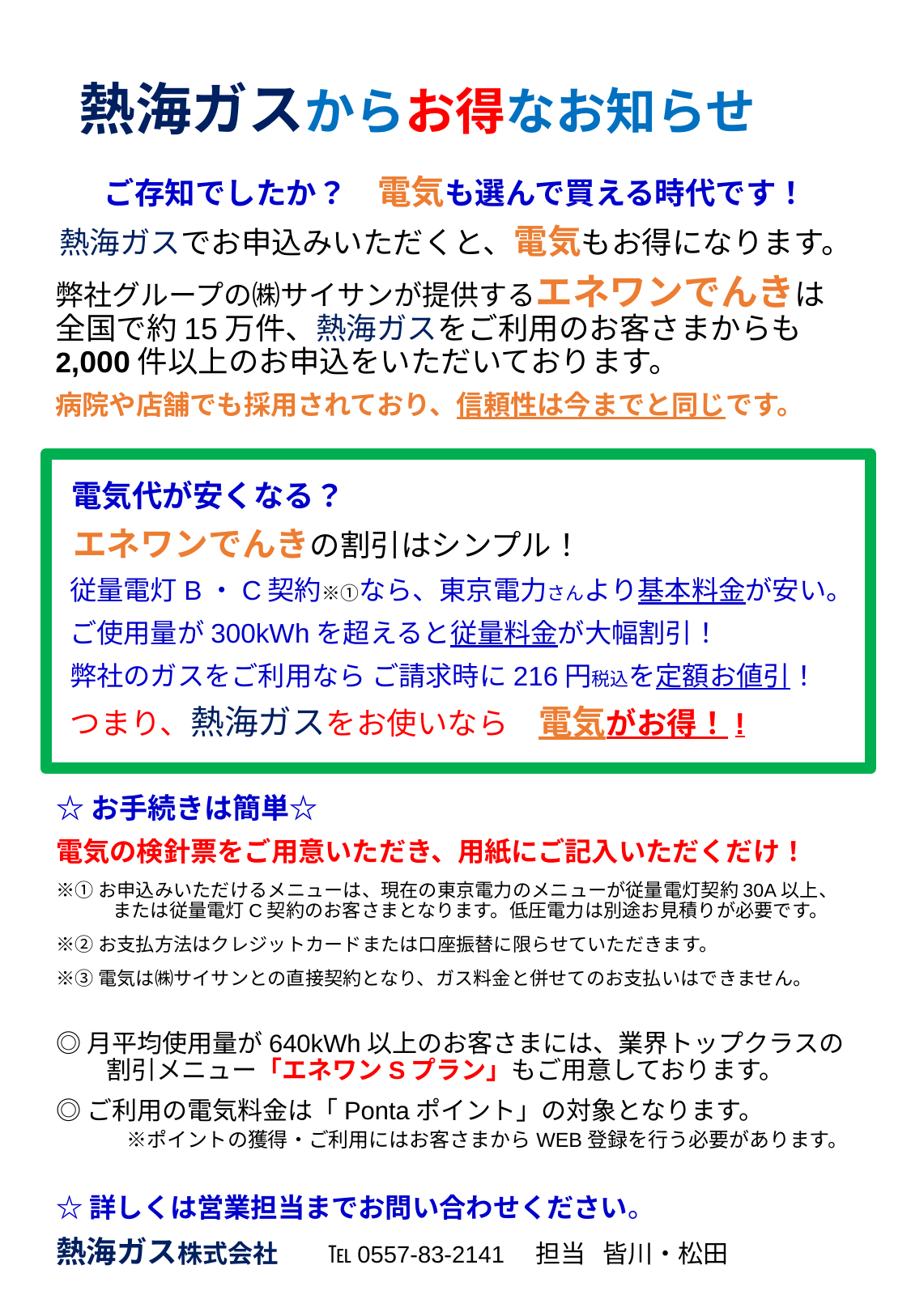

# 熱海ガスからお得なお知らせ
ご存知でしたか？　電気も選んで買える時代です！
熱海ガスでお申込みいただくと、電気もお得になります。
弊社グループの㈱サイサンが提供するエネワンでんきは　全国で約15万件、熱海ガスをご利用のお客さまからも　2,000件以上のお申込をいただいております。
病院や店舗でも採用されており、信頼性は今までと同じです。
 電気代が安くなる？
 エネワンでんきの割引はシンプル！
 従量電灯B・C契約※①なら、東京電力さんより基本料金が安い。
 ご使用量が300kWhを超えると従量料金が大幅割引！
 弊社のガスをご利用なら ご請求時に216円税込を定額お値引！
 つまり、熱海ガスをお使いなら　電気がお得！!
☆お手続きは簡単☆
電気の検針票をご用意いただき、用紙にご記入いただくだけ！
※①お申込みいただけるメニューは、現在の東京電力のメニューが従量電灯契約30A以上、　　ま　または従量電灯C契約のお客さまとなります。低圧電力は別途お見積りが必要です。
※②お支払方法はクレジットカードまたは口座振替に限らせていただきます。
※③電気は㈱サイサンとの直接契約となり、ガス料金と併せてのお支払いはできません。

◎月平均使用量が640kWh以上のお客さまには、業界トップクラスの　割割引メニュー「エネワンSプラン」もご用意しております。
◎ご利用の電気料金は「Pontaポイント」の対象となります。　　　　　※※ポイントの獲得・ご利用にはお客さまからWEB登録を行う必要があります。

☆詳しくは営業担当までお問い合わせください。
熱海ガス株式会社　　℡0557-83-2141　担当   皆川・松田